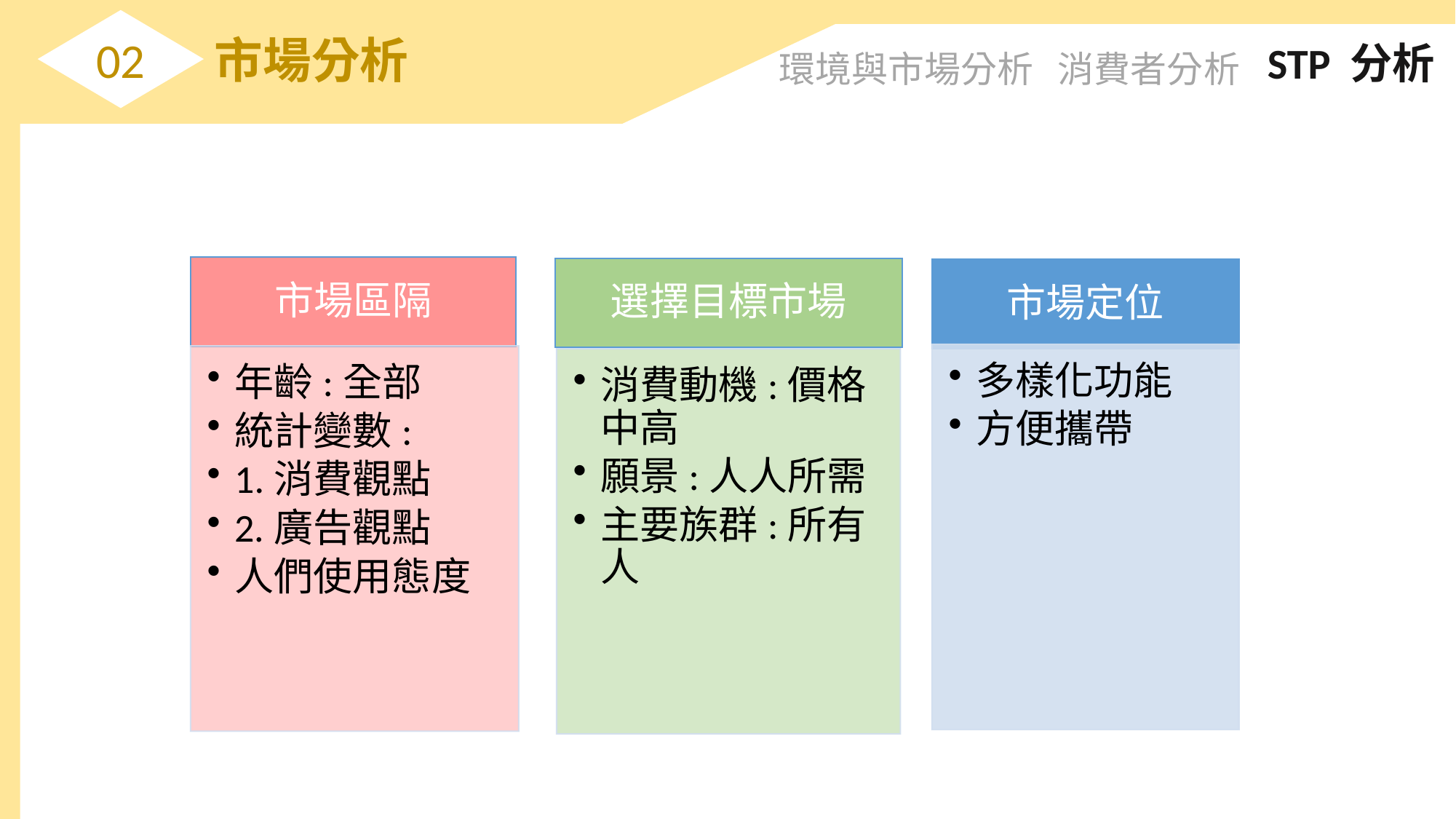

STP 分析
環境與市場分析
消費者分析
市場區隔
年齡:全部
統計變數:
1.消費觀點
2.廣告觀點
人們使用態度
選擇目標市場
消費動機:價格中高
願景:人人所需
主要族群:所有人
市場定位
多樣化功能
方便攜帶